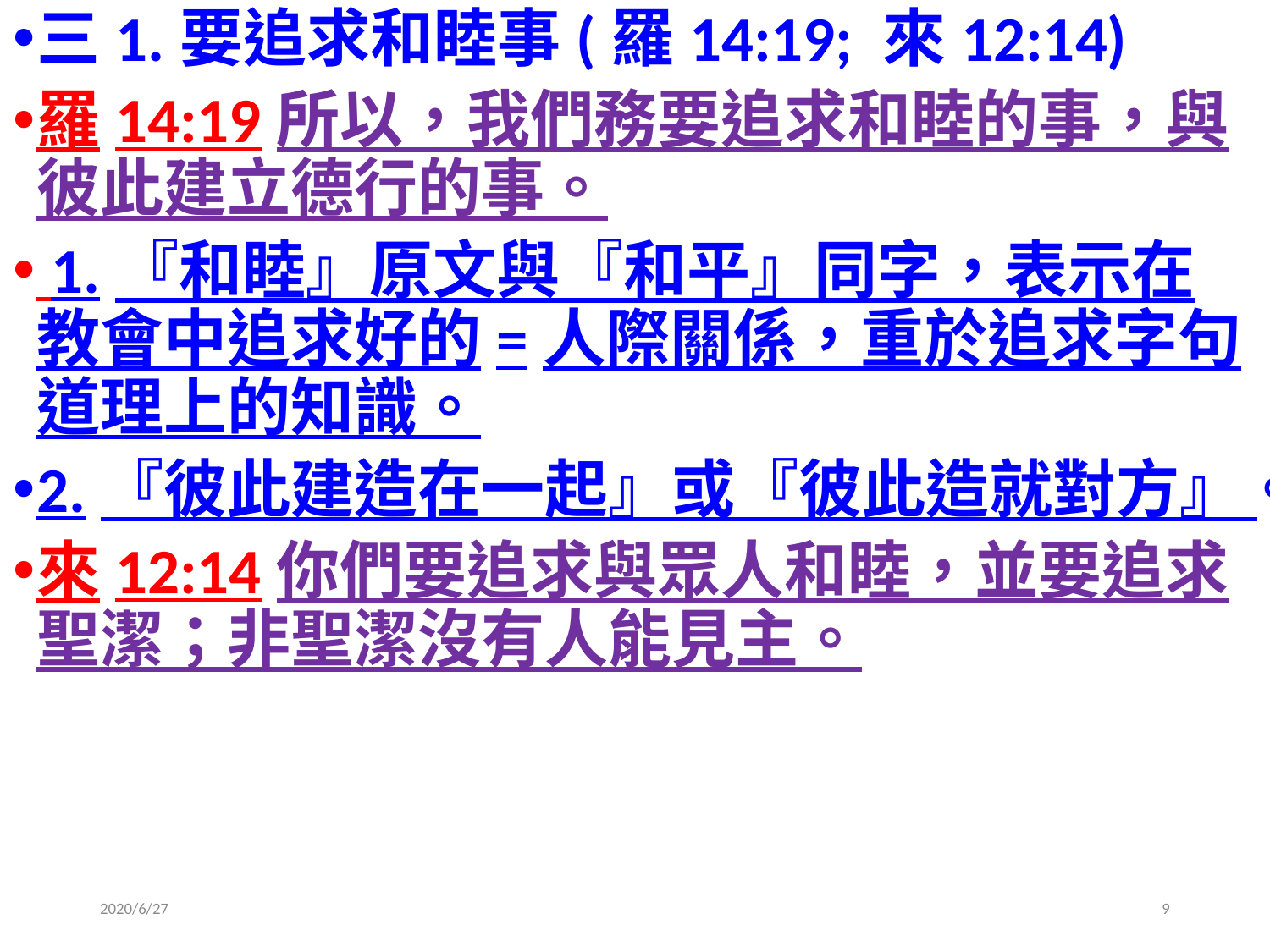

三1.要追求和睦事(羅14:19; 來12:14)
羅14:19所以，我們務要追求和睦的事，與彼此建立德行的事。
 1.『和睦』原文與『和平』同字，表示在教會中追求好的=人際關係，重於追求字句道理上的知識。
2.『彼此建造在一起』或『彼此造就對方』。
來12:14你們要追求與眾人和睦，並要追求聖潔；非聖潔沒有人能見主。

2020/6/27
9